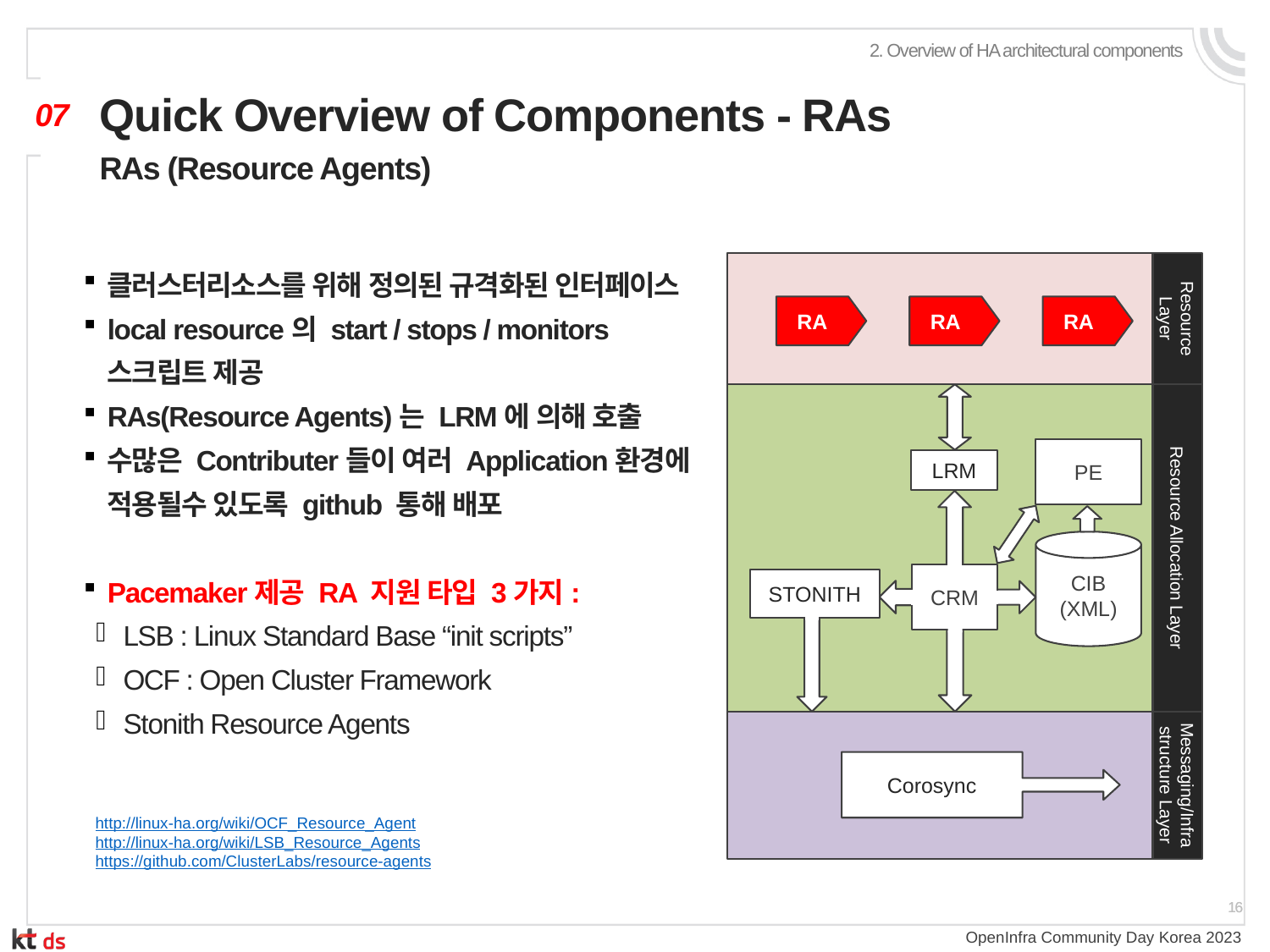

2. Overview of HA architectural components
# Quick Overview of Components - RAs
07
RAs (Resource Agents)
클러스터리소스를 위해 정의된 규격화된 인터페이스
local resource의 start / stops / monitors 스크립트 제공
RAs(Resource Agents)는 LRM에 의해 호출
수많은 Contributer들이 여러 Application환경에 적용될수 있도록 github 통해 배포

Pacemaker제공 RA 지원 타입 3가지:
LSB : Linux Standard Base “init scripts”
OCF : Open Cluster Framework
Stonith Resource Agents

RA
RA
RA
Resource Layer

PE
LRM

Resource Allocation Layer
CIB
(XML)
CRM
STONITH

Corosync
Messaging/Infra structure Layer
http://linux-ha.org/wiki/OCF_Resource_Agent
http://linux-ha.org/wiki/LSB_Resource_Agents
https://github.com/ClusterLabs/resource-agents